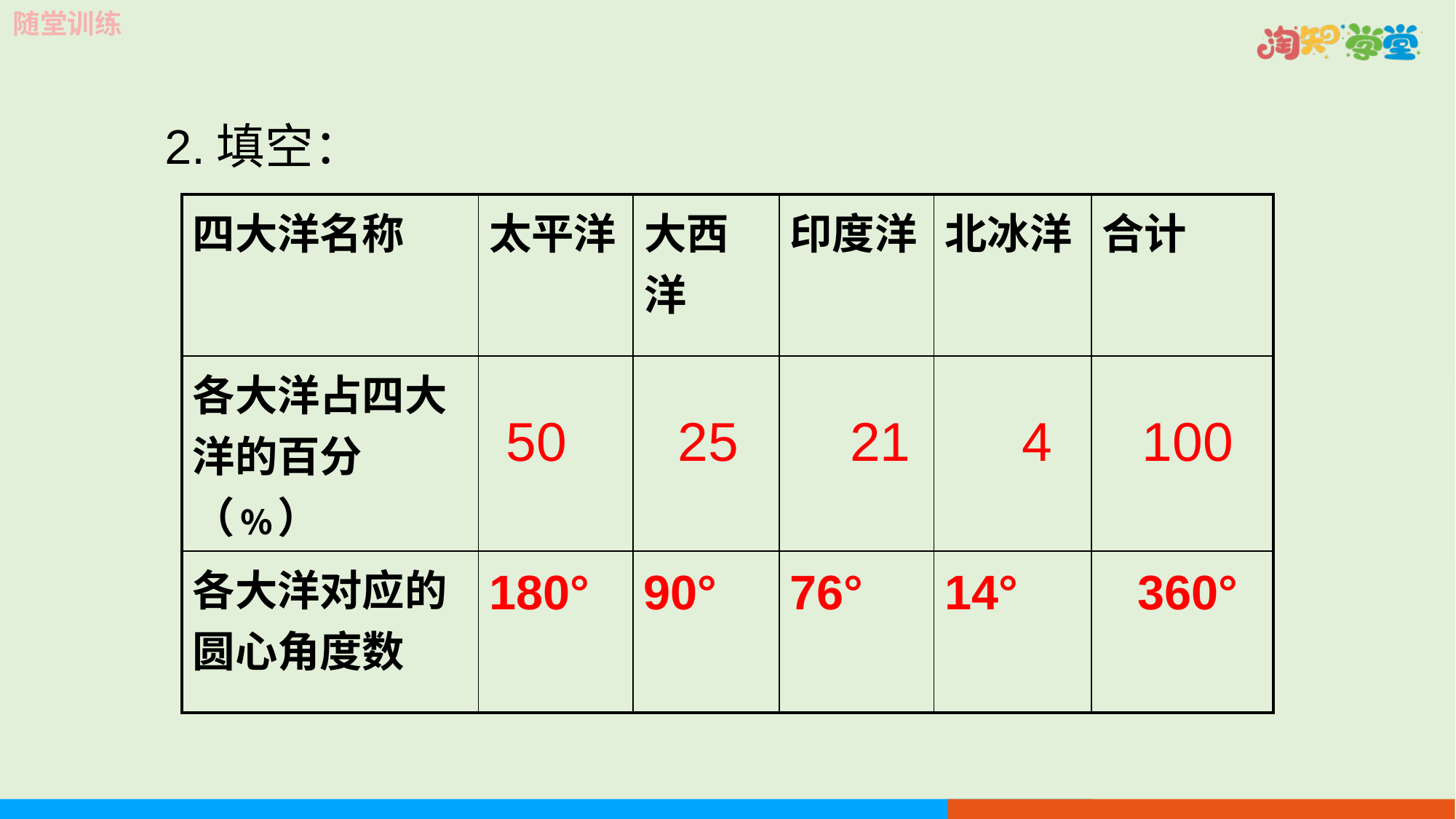

随堂训练
2.填空：
| 四大洋名称 | 太平洋 | 大西洋 | 印度洋 | 北冰洋 | 合计 |
| --- | --- | --- | --- | --- | --- |
| 各大洋占四大洋的百分（﹪） |  |  |  |  |  |
| 各大洋对应的圆心角度数 |  |  |  |  |  |
50
25
21
4
100
180°
90°
76°
14°
360°